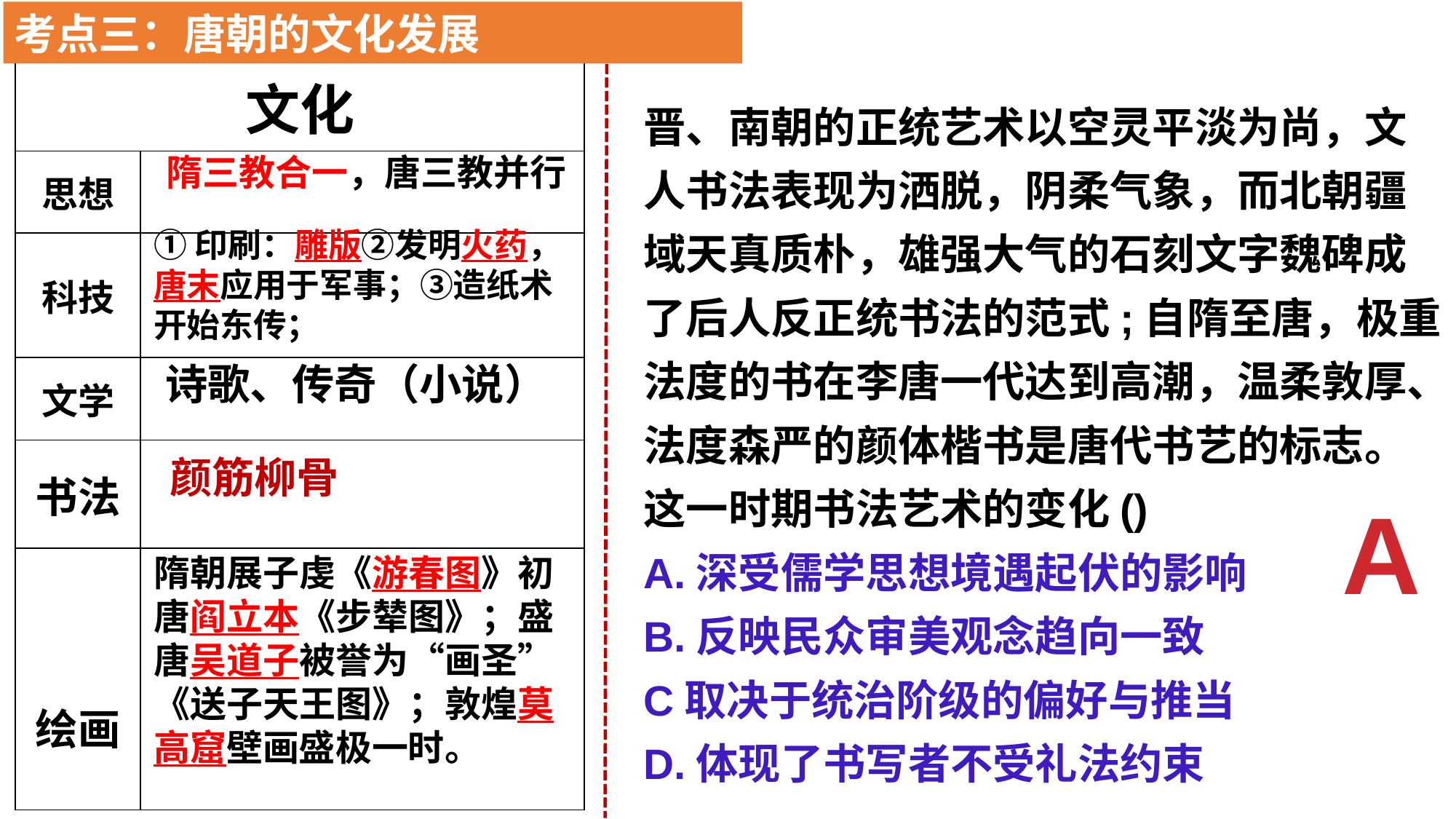

考点三：唐朝的文化发展
| 文化 |  |
| --- | --- |
| 思想 |  |
| 科技 |  |
| 文学 |  |
| 书法 |  |
| 绘画 |  |
晋、南朝的正统艺术以空灵平淡为尚，文人书法表现为洒脱，阴柔气象，而北朝疆域天真质朴，雄强大气的石刻文字魏碑成了后人反正统书法的范式;自隋至唐，极重法度的书在李唐一代达到高潮，温柔敦厚、法度森严的颜体楷书是唐代书艺的标志。这一时期书法艺术的变化()
A.深受儒学思想境遇起伏的影响
B.反映民众审美观念趋向一致
C取决于统治阶级的偏好与推当
D.体现了书写者不受礼法约束
隋三教合一，唐三教并行
①印刷：雕版②发明火药，唐末应用于军事；③造纸术开始东传；
诗歌、传奇（小说）
颜筋柳骨
A
隋朝展子虔《游春图》初唐阎立本《步辇图》；盛唐吴道子被誉为“画圣”《送子天王图》；敦煌莫高窟壁画盛极一时。